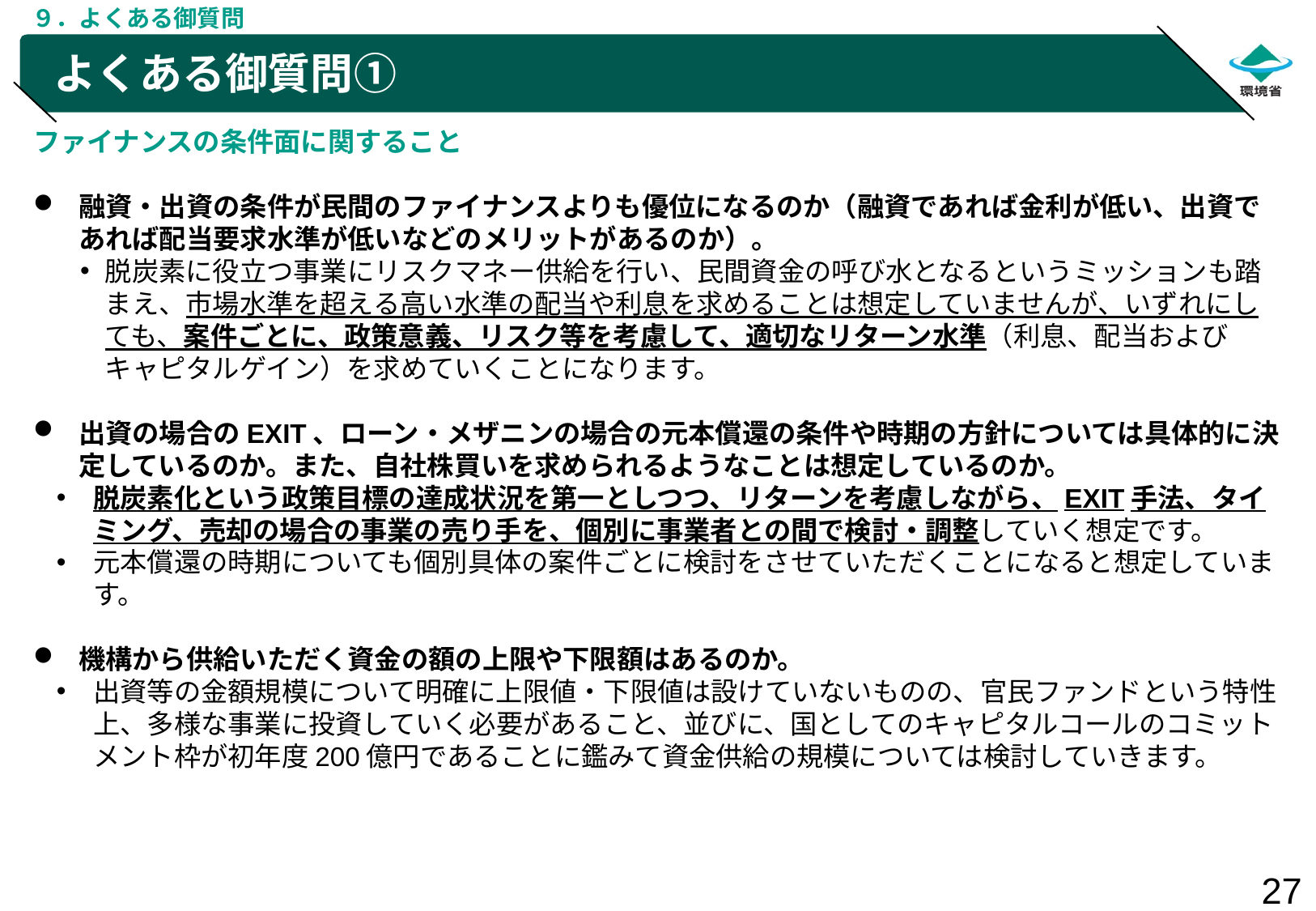

９．よくある御質問
# よくある御質問①
ファイナンスの条件面に関すること

融資・出資の条件が民間のファイナンスよりも優位になるのか（融資であれば金利が低い、出資であれば配当要求水準が低いなどのメリットがあるのか）。
脱炭素に役立つ事業にリスクマネー供給を行い、民間資金の呼び水となるというミッションも踏まえ、市場水準を超える高い水準の配当や利息を求めることは想定していませんが、いずれにしても、案件ごとに、政策意義、リスク等を考慮して、適切なリターン水準（利息、配当およびキャピタルゲイン）を求めていくことになります。

出資の場合のEXIT、ローン・メザニンの場合の元本償還の条件や時期の方針については具体的に決定しているのか。また、自社株買いを求められるようなことは想定しているのか。
脱炭素化という政策目標の達成状況を第一としつつ、リターンを考慮しながら、EXIT手法、タイミング、売却の場合の事業の売り手を、個別に事業者との間で検討・調整していく想定です。
元本償還の時期についても個別具体の案件ごとに検討をさせていただくことになると想定しています。

機構から供給いただく資金の額の上限や下限額はあるのか。
出資等の金額規模について明確に上限値・下限値は設けていないものの、官民ファンドという特性上、多様な事業に投資していく必要があること、並びに、国としてのキャピタルコールのコミットメント枠が初年度200億円であることに鑑みて資金供給の規模については検討していきます。